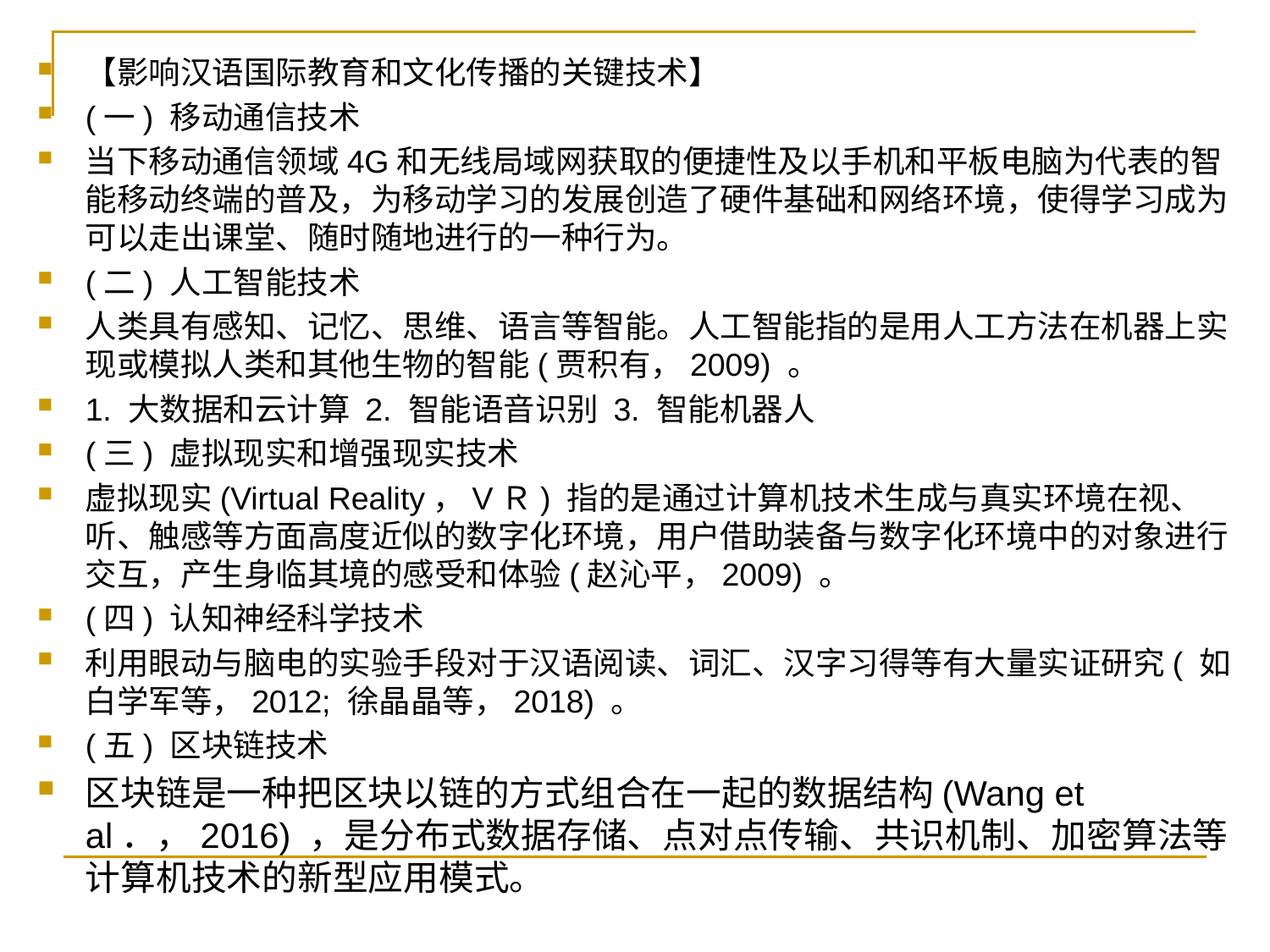

【影响汉语国际教育和文化传播的关键技术】
(一) 移动通信技术
当下移动通信领域4G和无线局域网获取的便捷性及以手机和平板电脑为代表的智能移动终端的普及，为移动学习的发展创造了硬件基础和网络环境，使得学习成为可以走出课堂、随时随地进行的一种行为。
(二) 人工智能技术
人类具有感知、记忆、思维、语言等智能。人工智能指的是用人工方法在机器上实现或模拟人类和其他生物的智能(贾积有，2009) 。
1. 大数据和云计算 2. 智能语音识别 3. 智能机器人
(三) 虚拟现实和增强现实技术
虚拟现实(Virtual Reality，VＲ) 指的是通过计算机技术生成与真实环境在视、听、触感等方面高度近似的数字化环境，用户借助装备与数字化环境中的对象进行交互，产生身临其境的感受和体验(赵沁平，2009) 。
(四) 认知神经科学技术
利用眼动与脑电的实验手段对于汉语阅读、词汇、汉字习得等有大量实证研究( 如白学军等，2012; 徐晶晶等，2018) 。
(五) 区块链技术
区块链是一种把区块以链的方式组合在一起的数据结构(Wang et al．，2016) ，是分布式数据存储、点对点传输、共识机制、加密算法等计算机技术的新型应用模式。